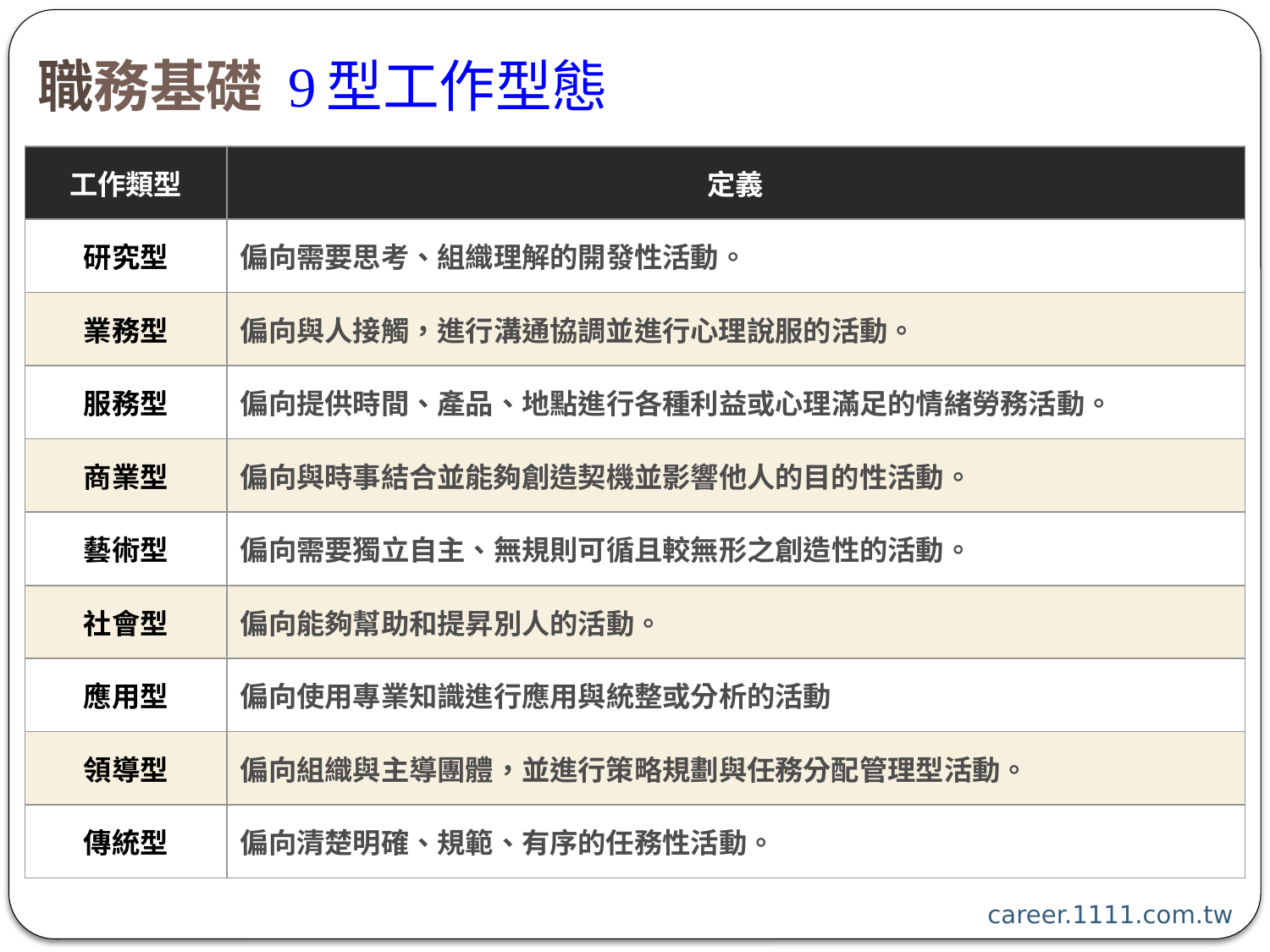

# 職務基礎 9型工作型態
| 工作類型 | 定義 |
| --- | --- |
| 研究型 | 偏向需要思考、組織理解的開發性活動。 |
| 業務型 | 偏向與人接觸，進行溝通協調並進行心理說服的活動。 |
| 服務型 | 偏向提供時間、產品、地點進行各種利益或心理滿足的情緒勞務活動。 |
| 商業型 | 偏向與時事結合並能夠創造契機並影響他人的目的性活動。 |
| 藝術型 | 偏向需要獨立自主、無規則可循且較無形之創造性的活動。 |
| 社會型 | 偏向能夠幫助和提昇別人的活動。 |
| 應用型 | 偏向使用專業知識進行應用與統整或分析的活動 |
| 領導型 | 偏向組織與主導團體，並進行策略規劃與任務分配管理型活動。 |
| 傳統型 | 偏向清楚明確、規範、有序的任務性活動。 |